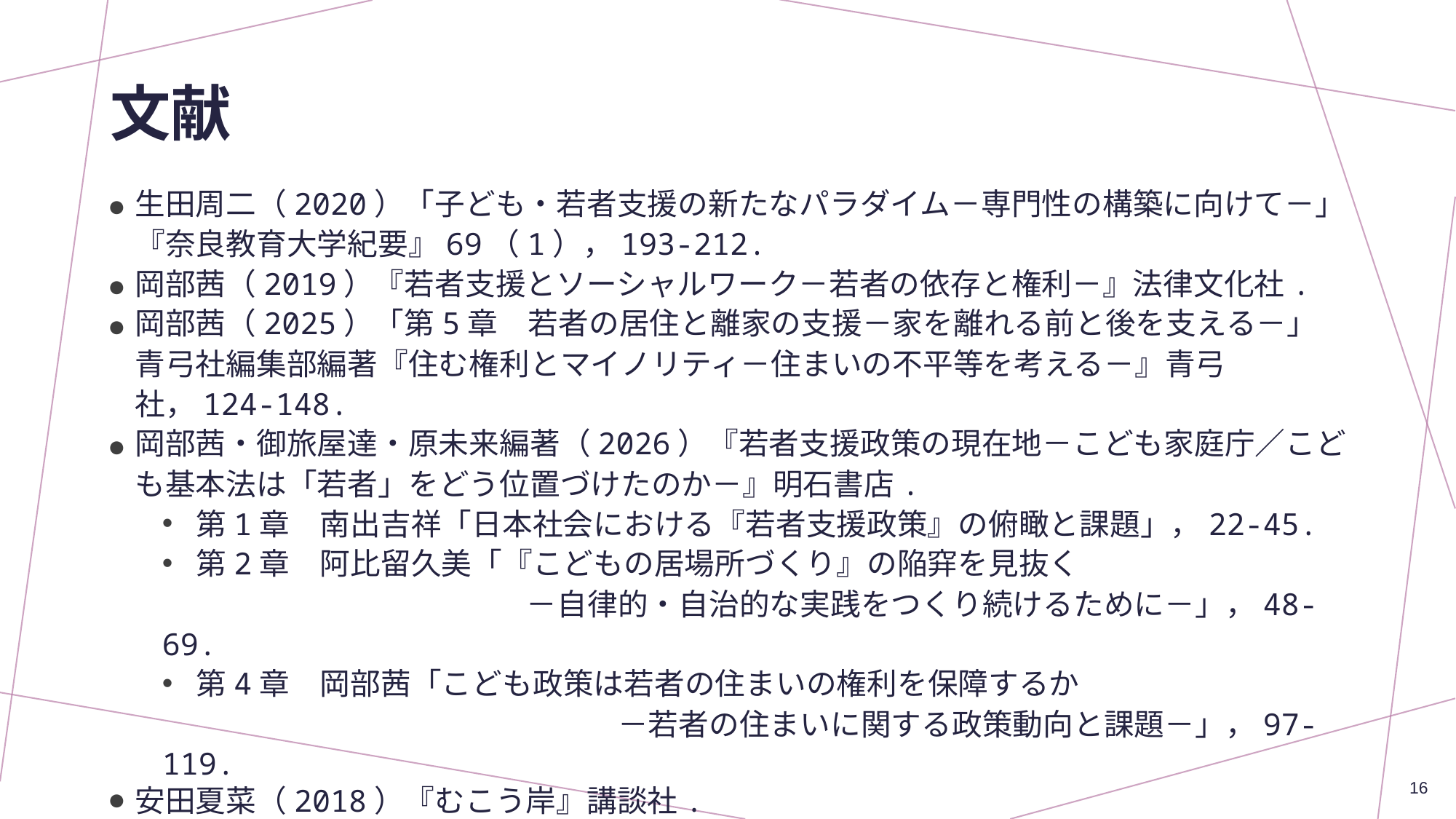

# 文献
生田周二（2020）「子ども・若者支援の新たなパラダイム－専門性の構築に向けて－」『奈良教育大学紀要』69（1），193-212.
岡部茜（2019）『若者支援とソーシャルワーク－若者の依存と権利－』法律文化社.
岡部茜（2025）「第5章　若者の居住と離家の支援－家を離れる前と後を支える－」青弓社編集部編著『住む権利とマイノリティ－住まいの不平等を考える－』青弓社，124-148.
岡部茜・御旅屋達・原未来編著（2026）『若者支援政策の現在地－こども家庭庁／こども基本法は「若者」をどう位置づけたのか－』明石書店.
第1章　南出吉祥「日本社会における『若者支援政策』の俯瞰と課題」，22-45.
第2章　阿比留久美「『こどもの居場所づくり』の陥穽を見抜く
　　　　　　　　　　　　－自律的・自治的な実践をつくり続けるために－」，48-69.
第4章　岡部茜「こども政策は若者の住まいの権利を保障するか
　　　　　　　　　　　　　　　－若者の住まいに関する政策動向と課題－」，97-119.
安田夏菜（2018）『むこう岸』講談社.
16